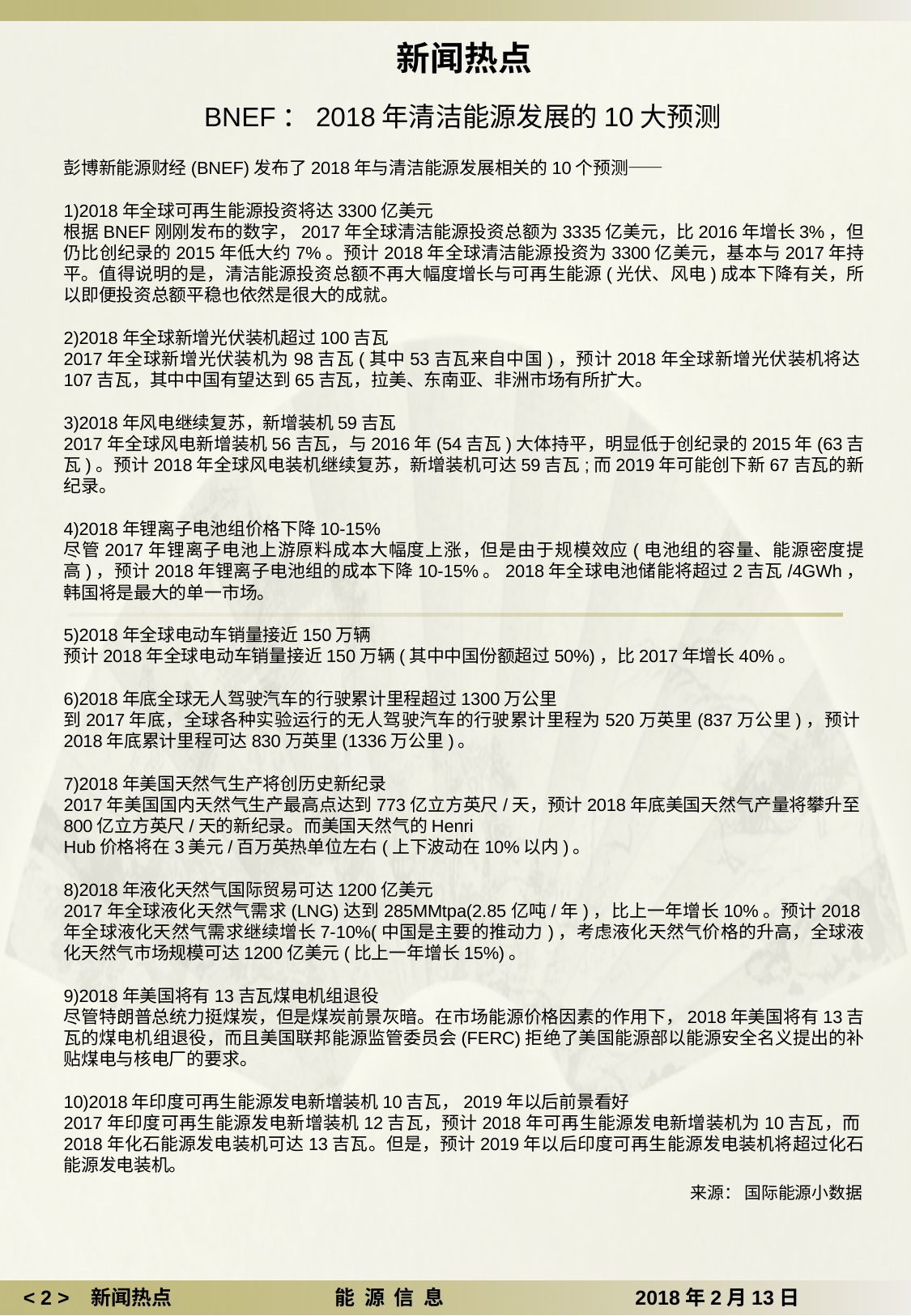

新闻热点
BNEF：2018年清洁能源发展的10大预测
彭博新能源财经(BNEF)发布了2018年与清洁能源发展相关的10个预测——

1)2018年全球可再生能源投资将达3300亿美元
根据BNEF刚刚发布的数字，2017年全球清洁能源投资总额为3335亿美元，比2016年增长3%，但仍比创纪录的2015年低大约7%。预计2018年全球清洁能源投资为3300亿美元，基本与2017年持平。值得说明的是，清洁能源投资总额不再大幅度增长与可再生能源(光伏、风电)成本下降有关，所以即便投资总额平稳也依然是很大的成就。

2)2018年全球新增光伏装机超过100吉瓦
2017年全球新增光伏装机为98吉瓦(其中53吉瓦来自中国)，预计2018年全球新增光伏装机将达107吉瓦，其中中国有望达到65吉瓦，拉美、东南亚、非洲市场有所扩大。

3)2018年风电继续复苏，新增装机59吉瓦
2017年全球风电新增装机56吉瓦，与2016年(54吉瓦)大体持平，明显低于创纪录的2015年(63吉瓦)。预计2018年全球风电装机继续复苏，新增装机可达59吉瓦;而2019年可能创下新67吉瓦的新纪录。

4)2018年锂离子电池组价格下降10-15%
尽管2017年锂离子电池上游原料成本大幅度上涨，但是由于规模效应(电池组的容量、能源密度提高)，预计2018年锂离子电池组的成本下降10-15%。2018年全球电池储能将超过2吉瓦/4GWh，韩国将是最大的单一市场。

5)2018年全球电动车销量接近150万辆
预计2018年全球电动车销量接近150万辆(其中中国份额超过50%)，比2017年增长40%。

6)2018年底全球无人驾驶汽车的行驶累计里程超过1300万公里
到2017年底，全球各种实验运行的无人驾驶汽车的行驶累计里程为520万英里(837万公里)，预计2018年底累计里程可达830万英里(1336万公里)。

7)2018年美国天然气生产将创历史新纪录
2017年美国国内天然气生产最高点达到773亿立方英尺/天，预计2018年底美国天然气产量将攀升至800亿立方英尺/天的新纪录。而美国天然气的Henri
Hub价格将在3美元/百万英热单位左右(上下波动在10%以内)。

8)2018年液化天然气国际贸易可达1200亿美元
2017年全球液化天然气需求(LNG)达到285MMtpa(2.85亿吨/年)，比上一年增长10%。预计2018年全球液化天然气需求继续增长7-10%(中国是主要的推动力)，考虑液化天然气价格的升高，全球液化天然气市场规模可达1200亿美元(比上一年增长15%)。

9)2018年美国将有13吉瓦煤电机组退役
尽管特朗普总统力挺煤炭，但是煤炭前景灰暗。在市场能源价格因素的作用下，2018年美国将有13吉瓦的煤电机组退役，而且美国联邦能源监管委员会(FERC)拒绝了美国能源部以能源安全名义提出的补贴煤电与核电厂的要求。

10)2018年印度可再生能源发电新增装机10吉瓦，2019年以后前景看好
2017年印度可再生能源发电新增装机12吉瓦，预计2018年可再生能源发电新增装机为10吉瓦，而2018年化石能源发电装机可达13吉瓦。但是，预计2019年以后印度可再生能源发电装机将超过化石能源发电装机。
来源： 国际能源小数据
  ˂ 2 ˃   新闻热点                                   能  源  信  息                                        2018年2月13日